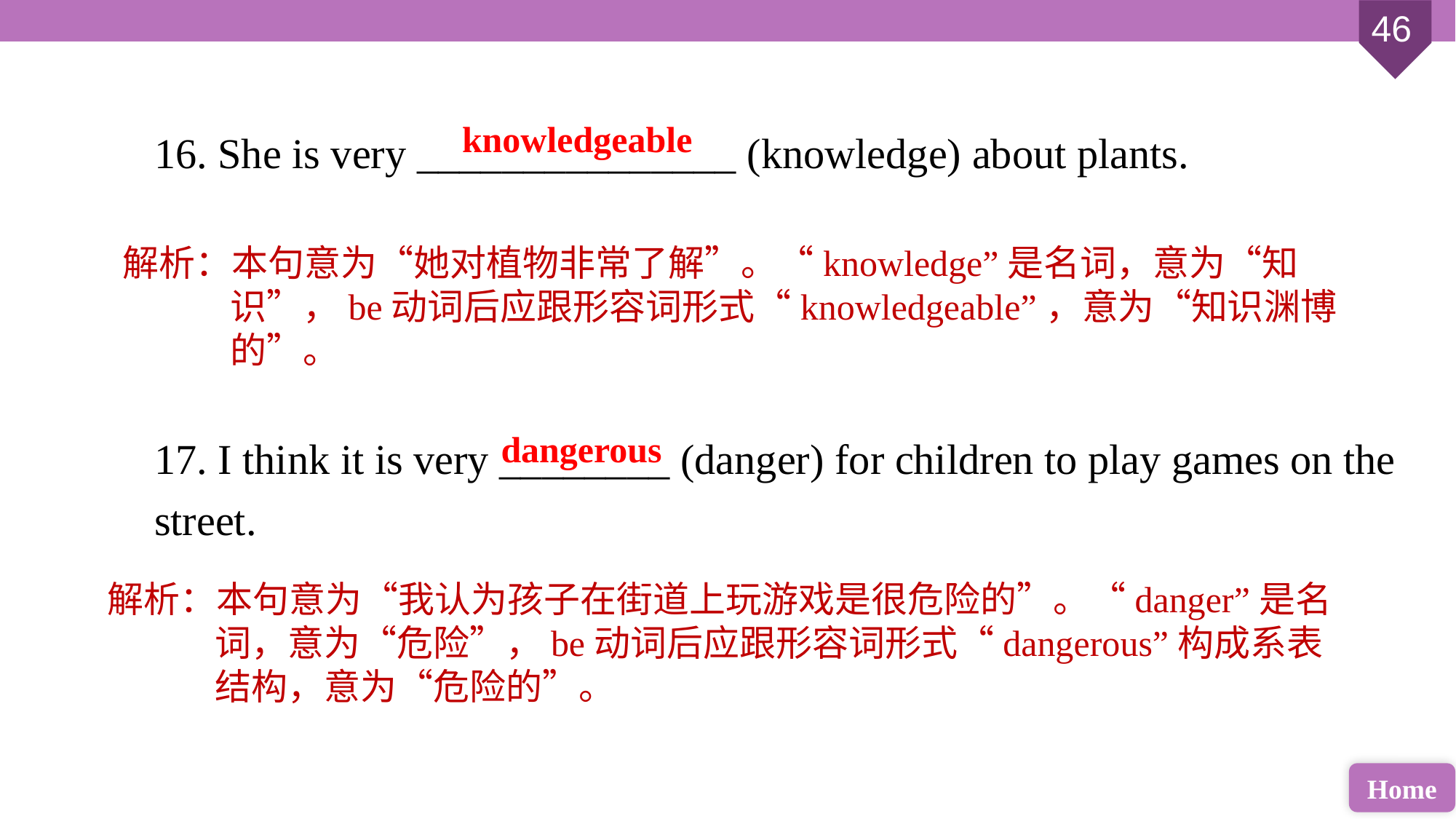

16. She is very _______________ (knowledge) about plants.

17. I think it is very ________ (danger) for children to play games on the street.
knowledgeable
解析：本句意为“她对植物非常了解”。“knowledge”是名词，意为“知识”，be动词后应跟形容词形式“knowledgeable”，意为“知识渊博的”。
dangerous
解析：本句意为“我认为孩子在街道上玩游戏是很危险的”。“danger”是名词，意为“危险”，be动词后应跟形容词形式“dangerous”构成系表结构，意为“危险的”。